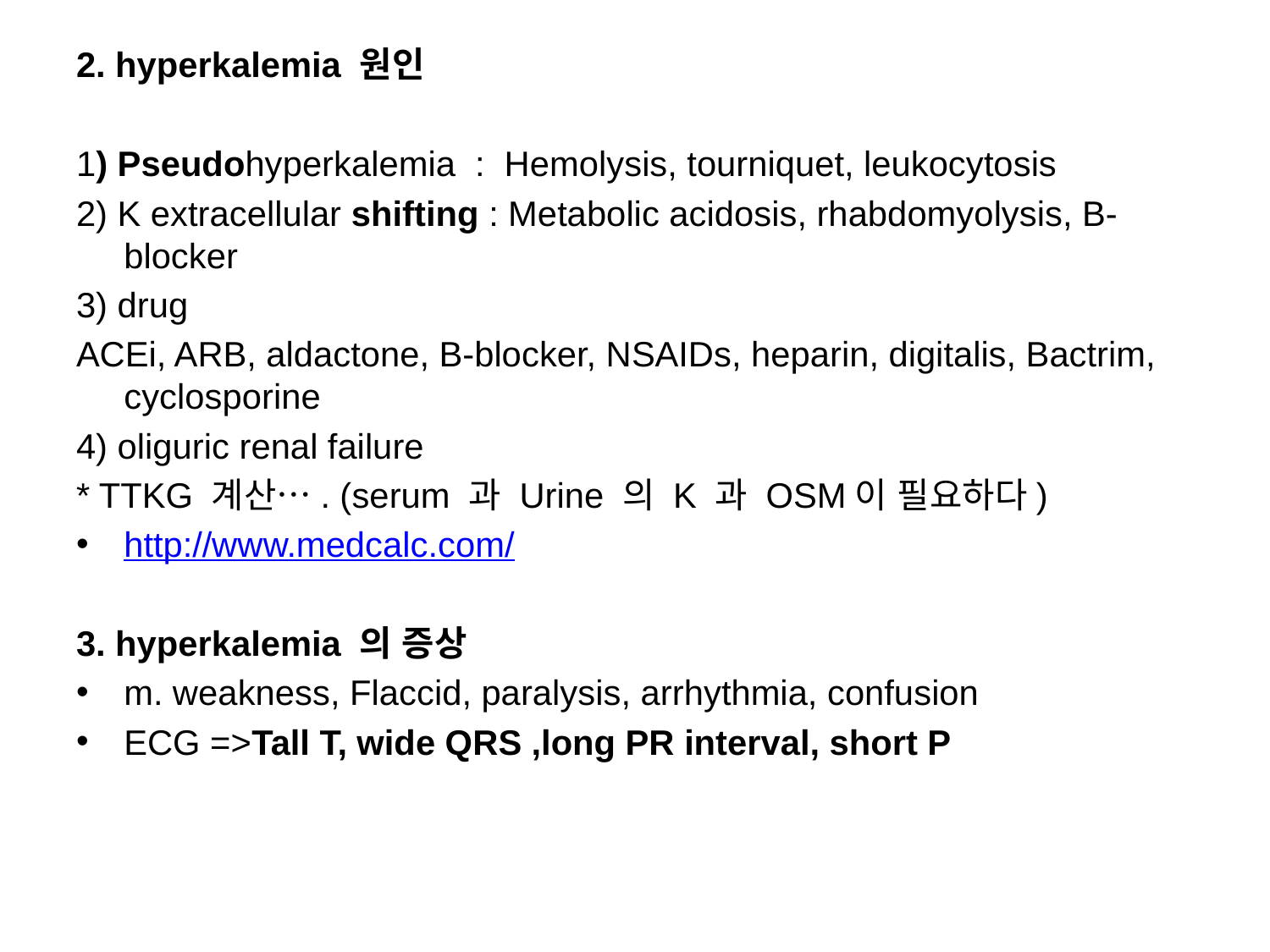

2. hyperkalemia 원인

1) Pseudohyperkalemia  :  Hemolysis, tourniquet, leukocytosis
2) K extracellular shifting : Metabolic acidosis, rhabdomyolysis, B-blocker
3) drug
ACEi, ARB, aldactone, B-blocker, NSAIDs, heparin, digitalis, Bactrim, cyclosporine
4) oliguric renal failure
* TTKG 계산…. (serum 과 Urine 의 K 과 OSM이 필요하다)
http://www.medcalc.com/

3. hyperkalemia 의 증상
m. weakness, Flaccid, paralysis, arrhythmia, confusion
ECG =>Tall T, wide QRS ,long PR interval, short P